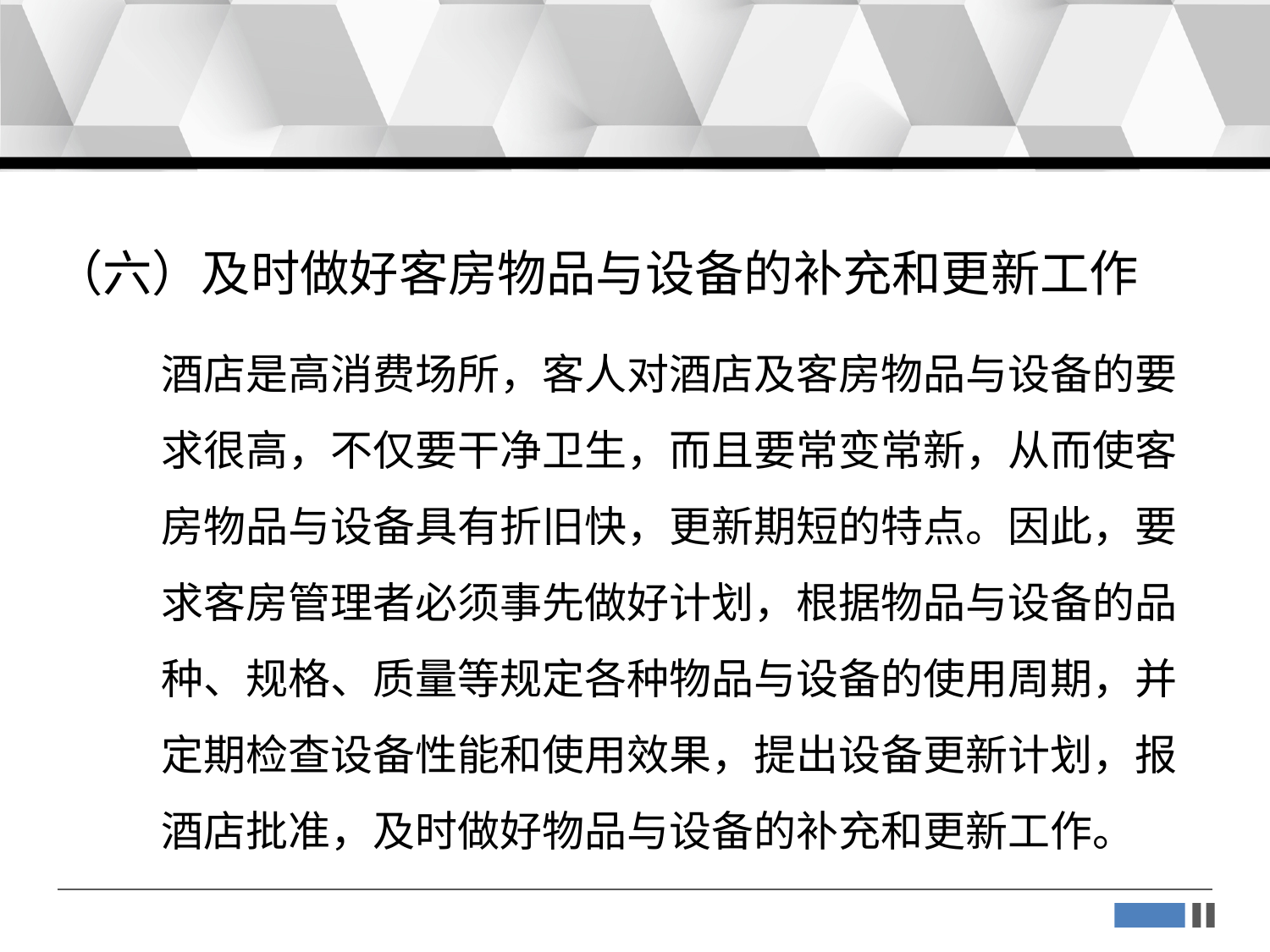

（六）及时做好客房物品与设备的补充和更新工作
酒店是高消费场所，客人对酒店及客房物品与设备的要求很高，不仅要干净卫生，而且要常变常新，从而使客房物品与设备具有折旧快，更新期短的特点。因此，要求客房管理者必须事先做好计划，根据物品与设备的品种、规格、质量等规定各种物品与设备的使用周期，并定期检查设备性能和使用效果，提出设备更新计划，报酒店批准，及时做好物品与设备的补充和更新工作。